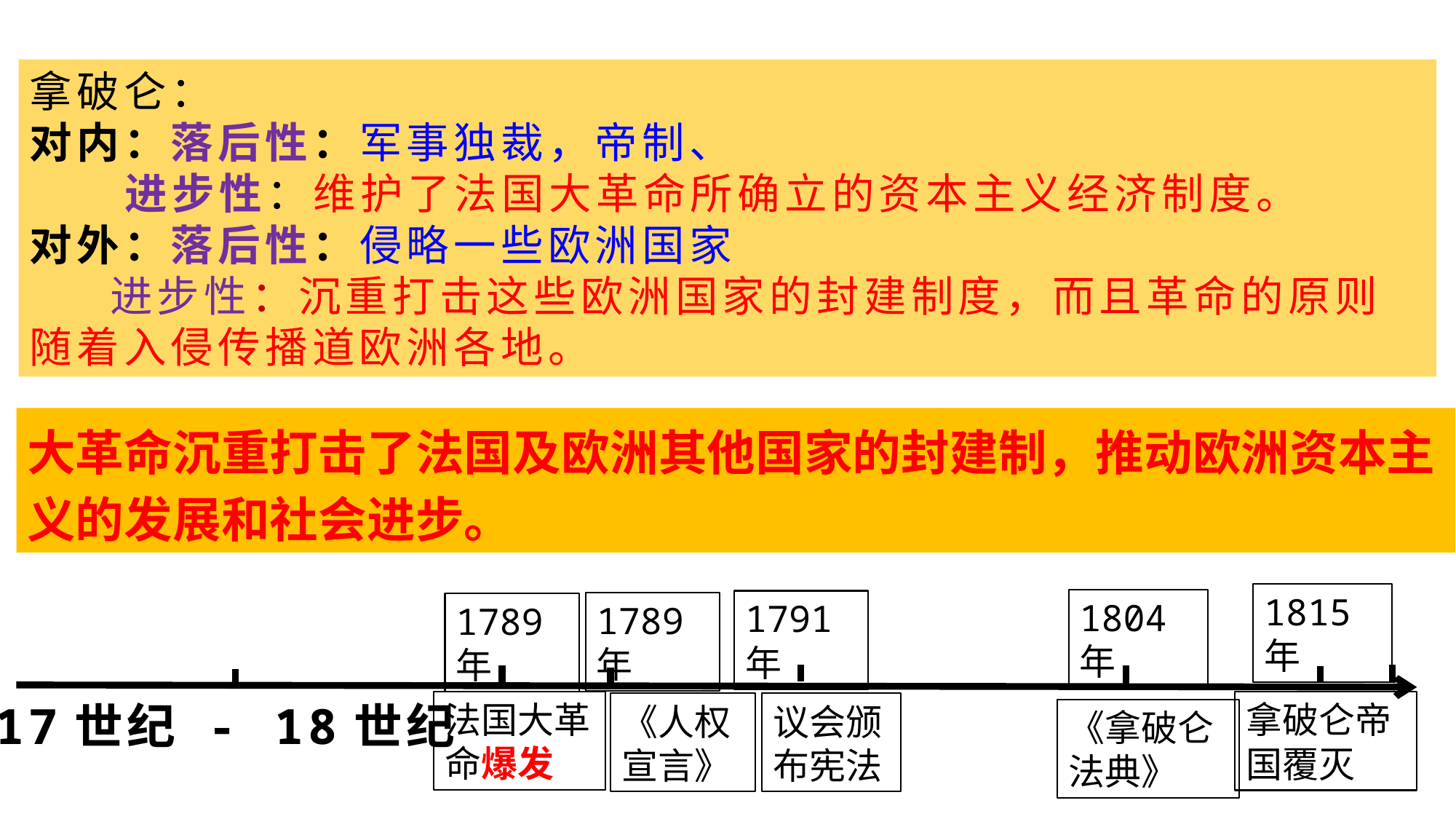

拿破仑：
对内：落后性：军事独裁，帝制、
      进步性：维护了法国大革命所确立的资本主义经济制度。
对外：落后性：侵略一些欧洲国家
     进步性：沉重打击这些欧洲国家的封建制度，而且革命的原则随着入侵传播道欧洲各地。
大革命沉重打击了法国及欧洲其他国家的封建制，推动欧洲资本主义的发展和社会进步。
1815年
1804年
1791年
1789年
1789年
17世纪 - 18世纪
法国大革命爆发
拿破仑帝国覆灭
《人权宣言》
议会颁布宪法
《拿破仑法典》